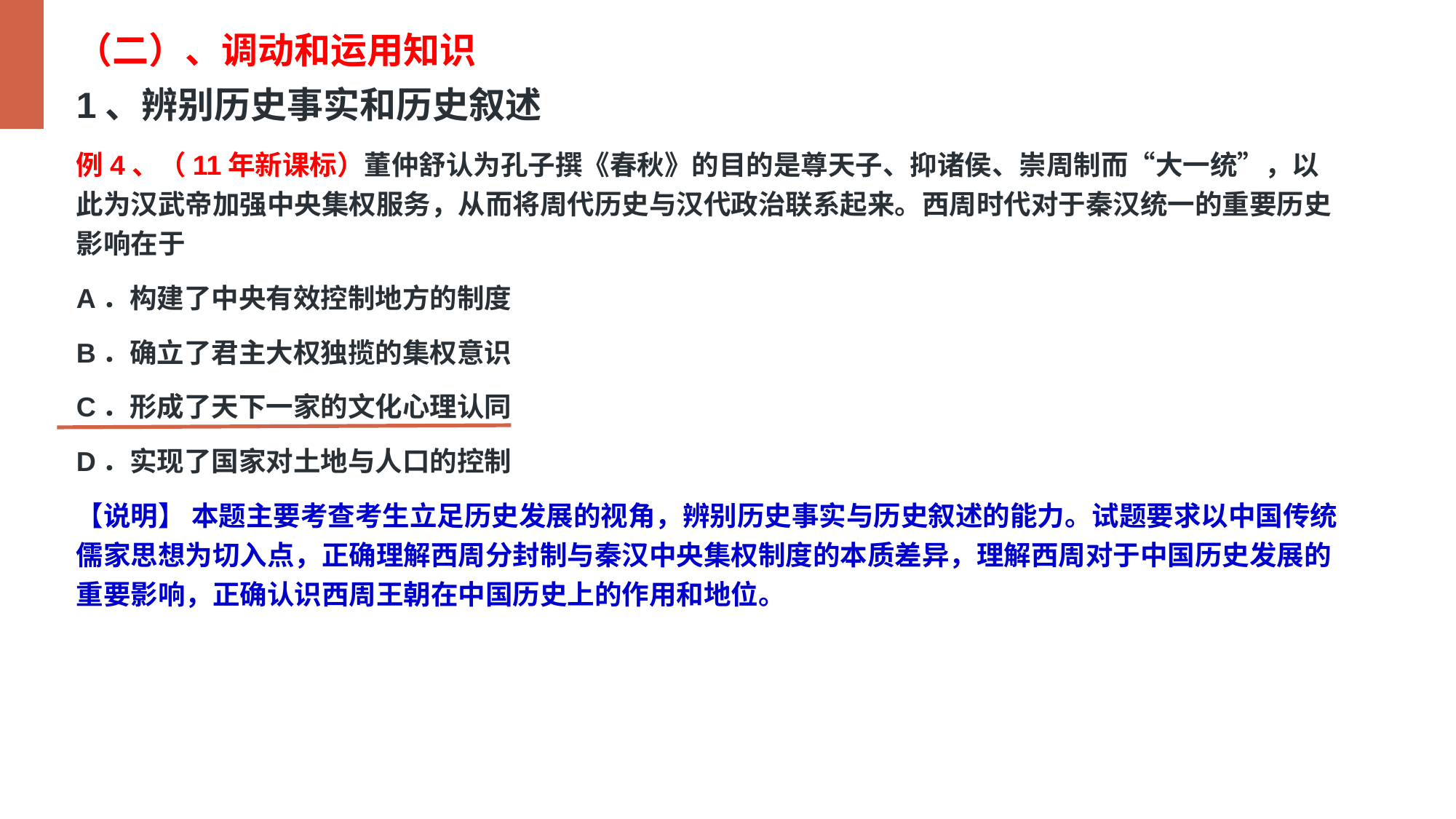

（二）、调动和运用知识
1、辨别历史事实和历史叙述
例4、（11年新课标）董仲舒认为孔子撰《春秋》的目的是尊天子、抑诸侯、崇周制而“大一统”，以此为汉武帝加强中央集权服务，从而将周代历史与汉代政治联系起来。西周时代对于秦汉统一的重要历史影响在于
A．构建了中央有效控制地方的制度
B．确立了君主大权独揽的集权意识
C．形成了天下一家的文化心理认同
D．实现了国家对土地与人口的控制
【说明】 本题主要考查考生立足历史发展的视角，辨别历史事实与历史叙述的能力。试题要求以中国传统儒家思想为切入点，正确理解西周分封制与秦汉中央集权制度的本质差异，理解西周对于中国历史发展的重要影响，正确认识西周王朝在中国历史上的作用和地位。